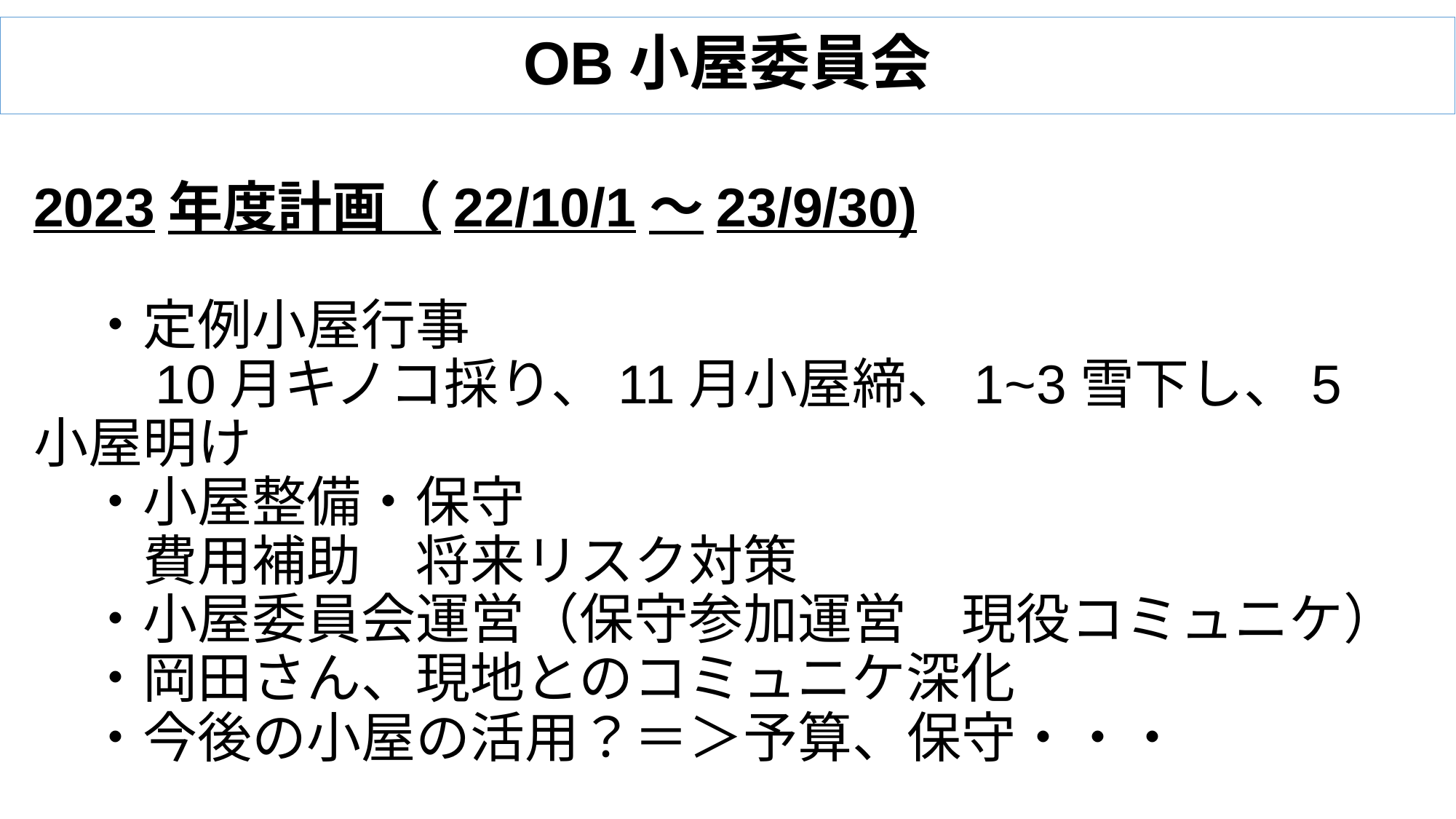

# OB小屋委員会
2023年度計画（22/10/1～23/9/30)

　・定例小屋行事
　　10月キノコ採り、11月小屋締、1~3雪下し、5小屋明け
　・小屋整備・保守
　　費用補助　将来リスク対策
　・小屋委員会運営（保守参加運営　現役コミュニケ）
　・岡田さん、現地とのコミュニケ深化
　・今後の小屋の活用？＝＞予算、保守・・・